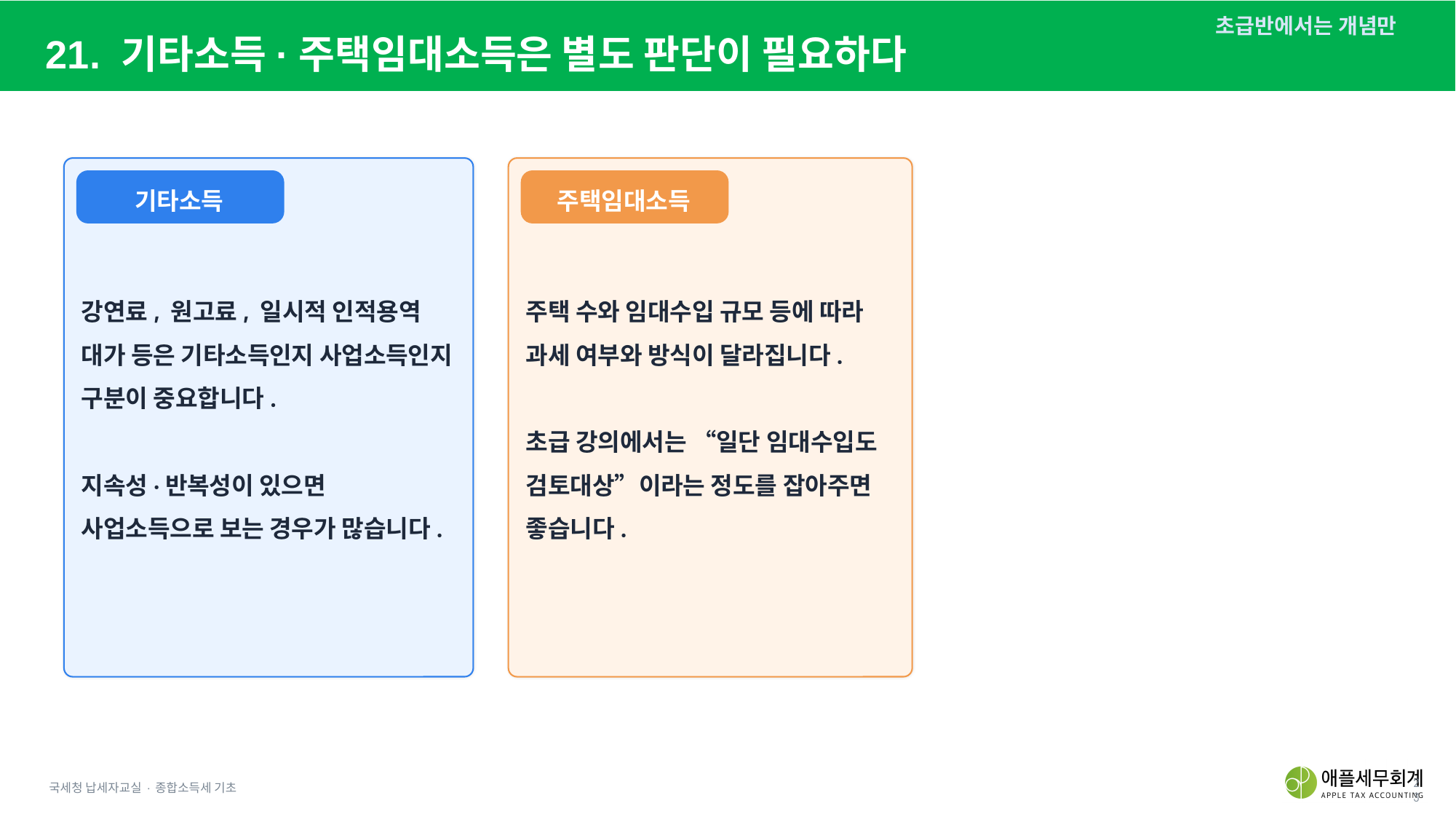

초급반에서는 개념만
21. 기타소득·주택임대소득은 별도 판단이 필요하다

기타소득
주택임대소득
강의자 메모
강연료, 원고료, 일시적 인적용역 대가 등은 기타소득인지 사업소득인지 구분이 중요합니다.

지속성·반복성이 있으면 사업소득으로 보는 경우가 많습니다.
주택 수와 임대수입 규모 등에 따라 과세 여부와 방식이 달라집니다.

초급 강의에서는 “일단 임대수입도 검토대상”이라는 정도를 잡아주면 좋습니다.
국세청 납세자교실 · 종합소득세 기초
23